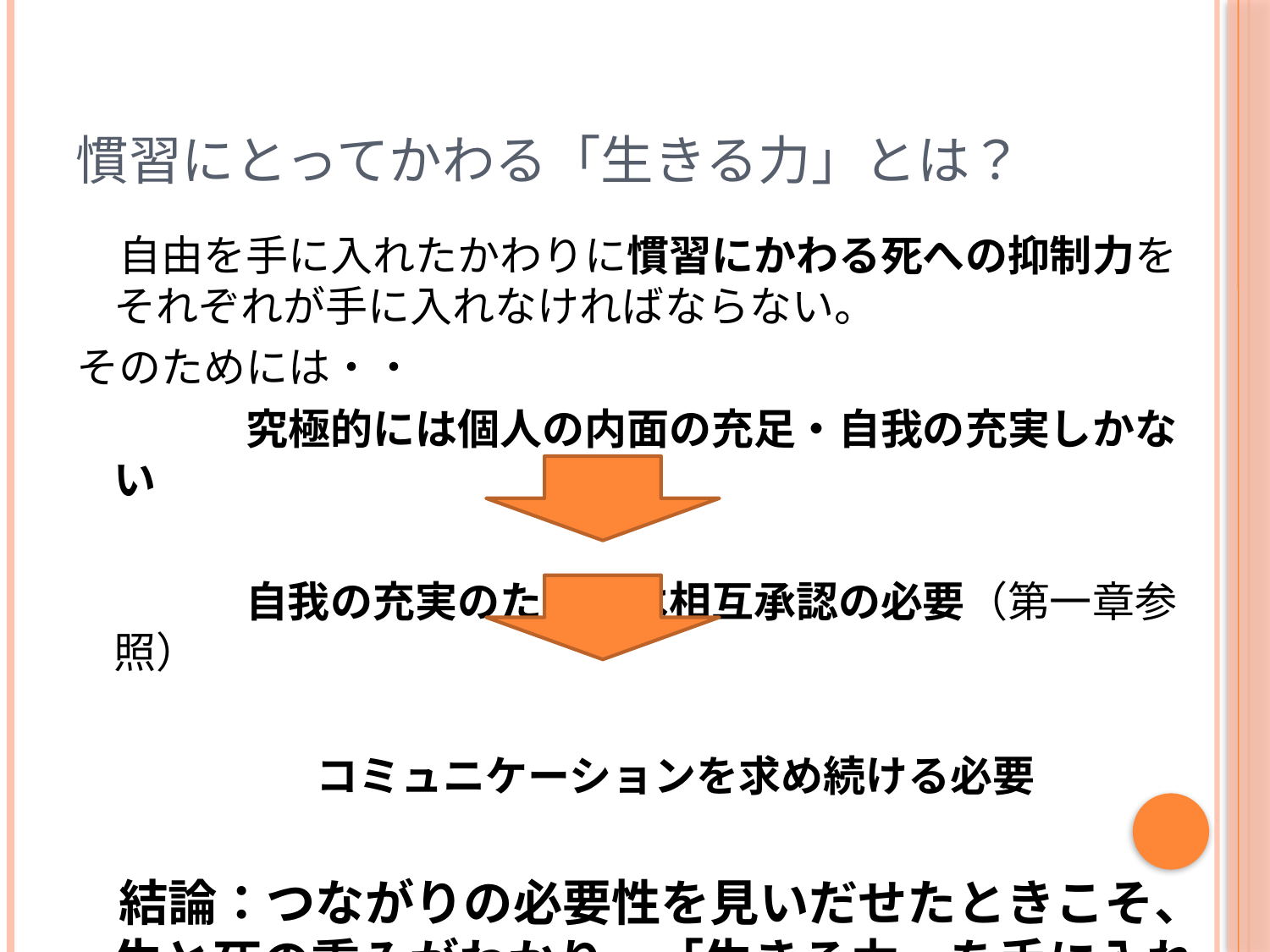

# 慣習にとってかわる「生きる力」とは？
　自由を手に入れたかわりに慣習にかわる死への抑制力をそれぞれが手に入れなければならない。
そのためには・・
　　　　究極的には個人の内面の充足・自我の充実しかない

　　　　自我の充実のためには相互承認の必要（第一章参照）

　　　　　   コミュニケーションを求め続ける必要

　結論：つながりの必要性を見いだせたときこそ、生と死の重みがわかり、「生きる力」を手に入れられる。